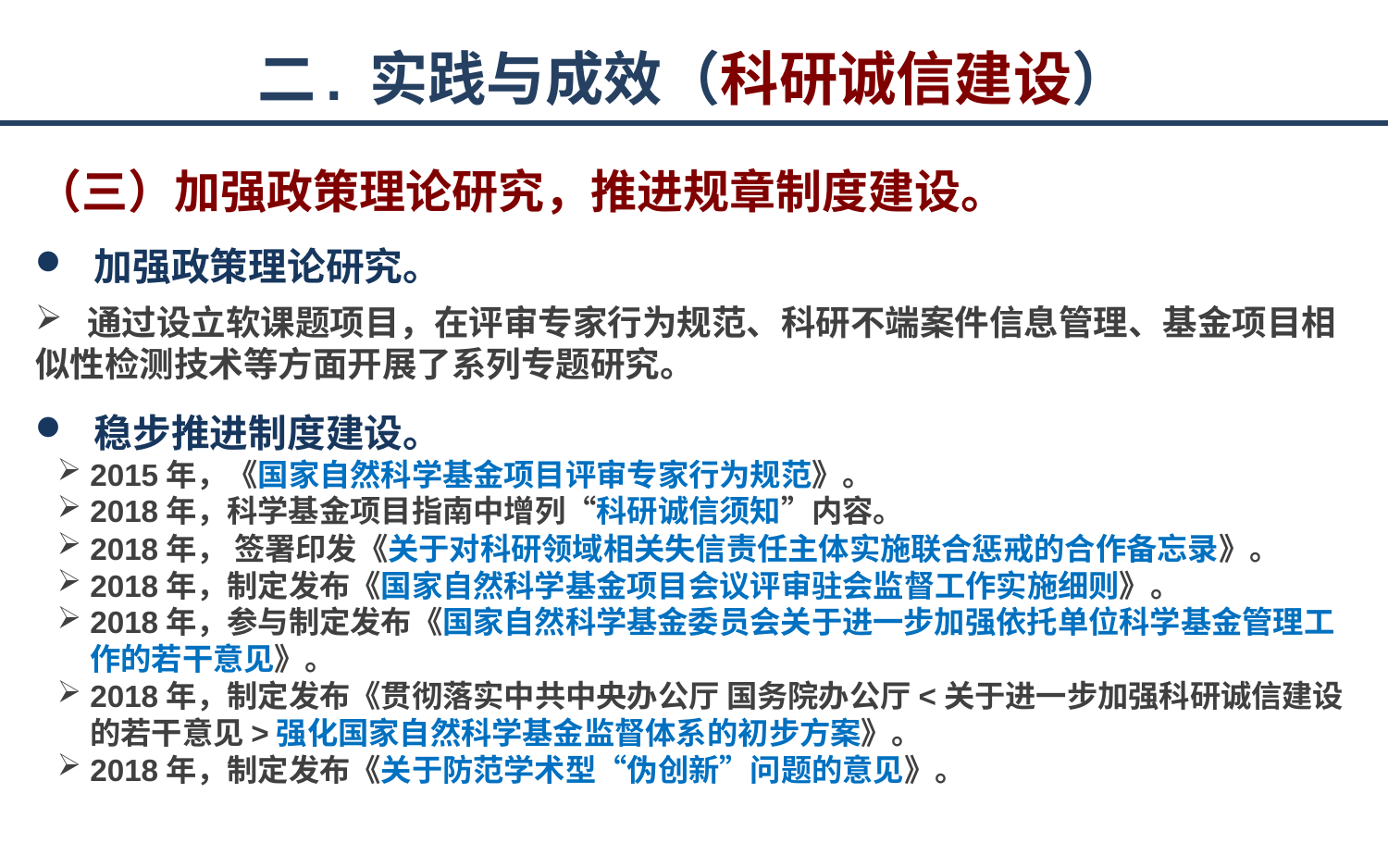

# 二. 实践与成效（科研诚信建设）
（三）加强政策理论研究，推进规章制度建设。
  加强政策理论研究。
  通过设立软课题项目，在评审专家行为规范、科研不端案件信息管理、基金项目相似性检测技术等方面开展了系列专题研究。
  稳步推进制度建设。
2015年，《国家自然科学基金项目评审专家行为规范》。
2018年，科学基金项目指南中增列“科研诚信须知”内容。
2018年， 签署印发《关于对科研领域相关失信责任主体实施联合惩戒的合作备忘录》。
2018年，制定发布《国家自然科学基金项目会议评审驻会监督工作实施细则》。
2018年，参与制定发布《国家自然科学基金委员会关于进一步加强依托单位科学基金管理工作的若干意见》。
2018年，制定发布《贯彻落实中共中央办公厅 国务院办公厅<关于进一步加强科研诚信建设的若干意见>强化国家自然科学基金监督体系的初步方案》。
2018年，制定发布《关于防范学术型“伪创新”问题的意见》。